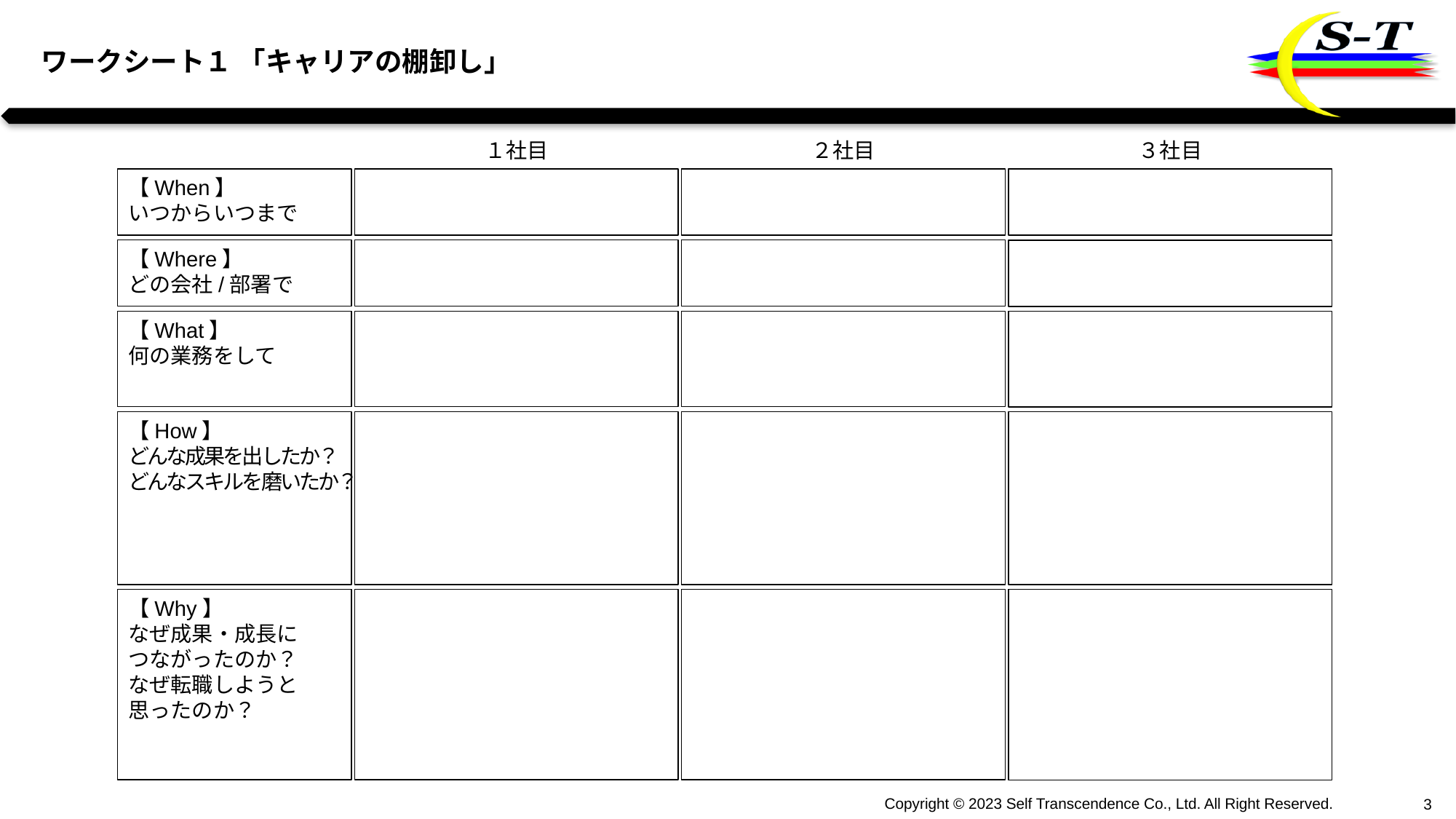

ワークシート１ 「キャリアの棚卸し」
１社目
２社目
３社目
【When】
いつからいつまで

【Where】
どの会社/部署で

【What】
何の業務をして

【How】
どんな成果を出したか？
どんなスキルを磨いたか？

【Why】
なぜ成果・成長に
つながったのか？
なぜ転職しようと
思ったのか？

3
Copyright © 2023 Self Transcendence Co., Ltd. All Right Reserved.